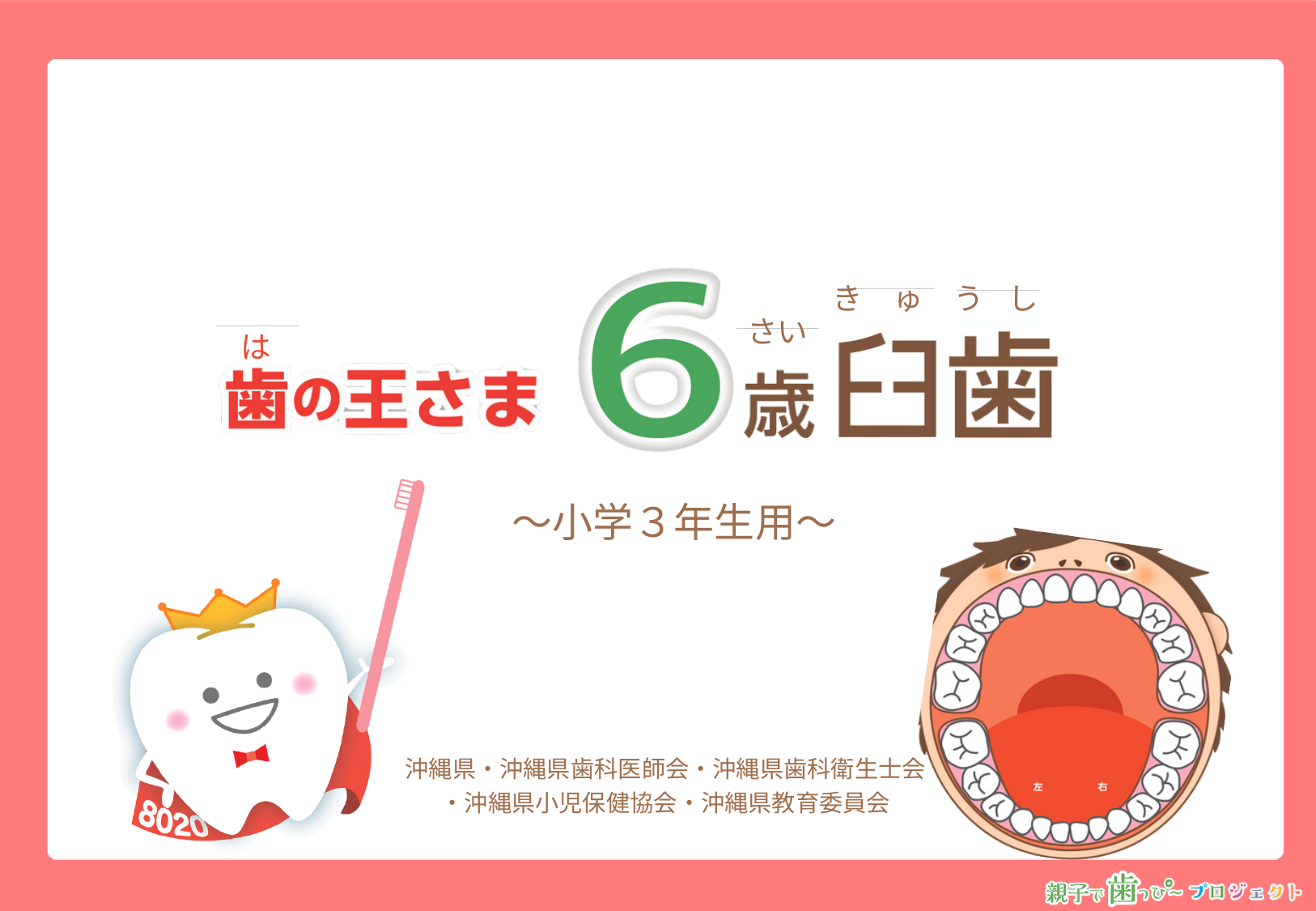

き　ゅ　う
し
さい

は

〜小学３年生用〜

沖縄県・沖縄県歯科医師会・沖縄県歯科衛生士会
・沖縄県小児保健協会・沖縄県教育委員会